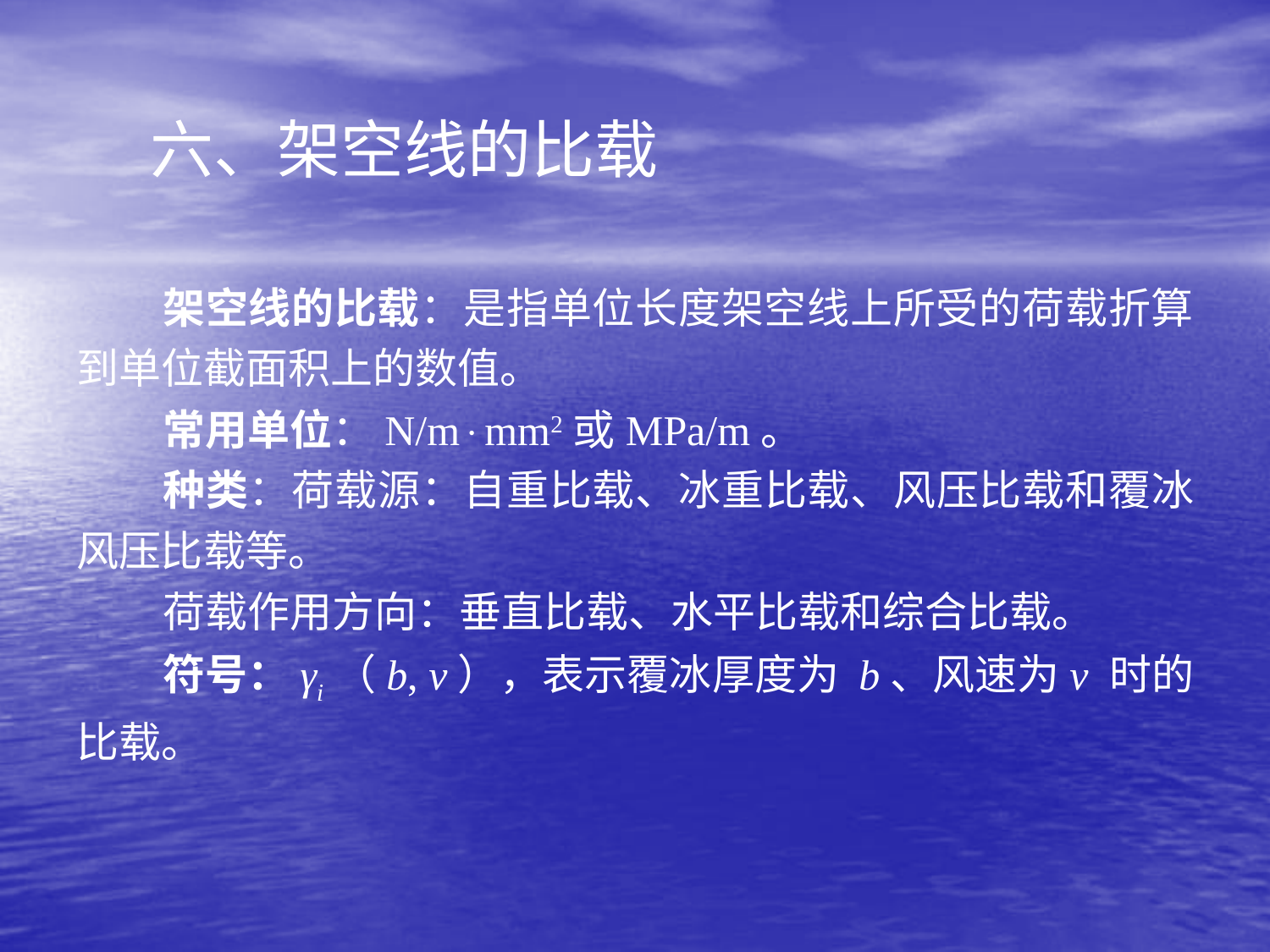

# 六、架空线的比载
架空线的比载：是指单位长度架空线上所受的荷载折算到单位截面积上的数值。
常用单位：N/m⋅mm2或MPa/m。
种类：荷载源：自重比载、冰重比载、风压比载和覆冰风压比载等。
荷载作用方向：垂直比载、水平比载和综合比载。
符号：γi（b, v），表示覆冰厚度为 b、风速为v 时的比载。